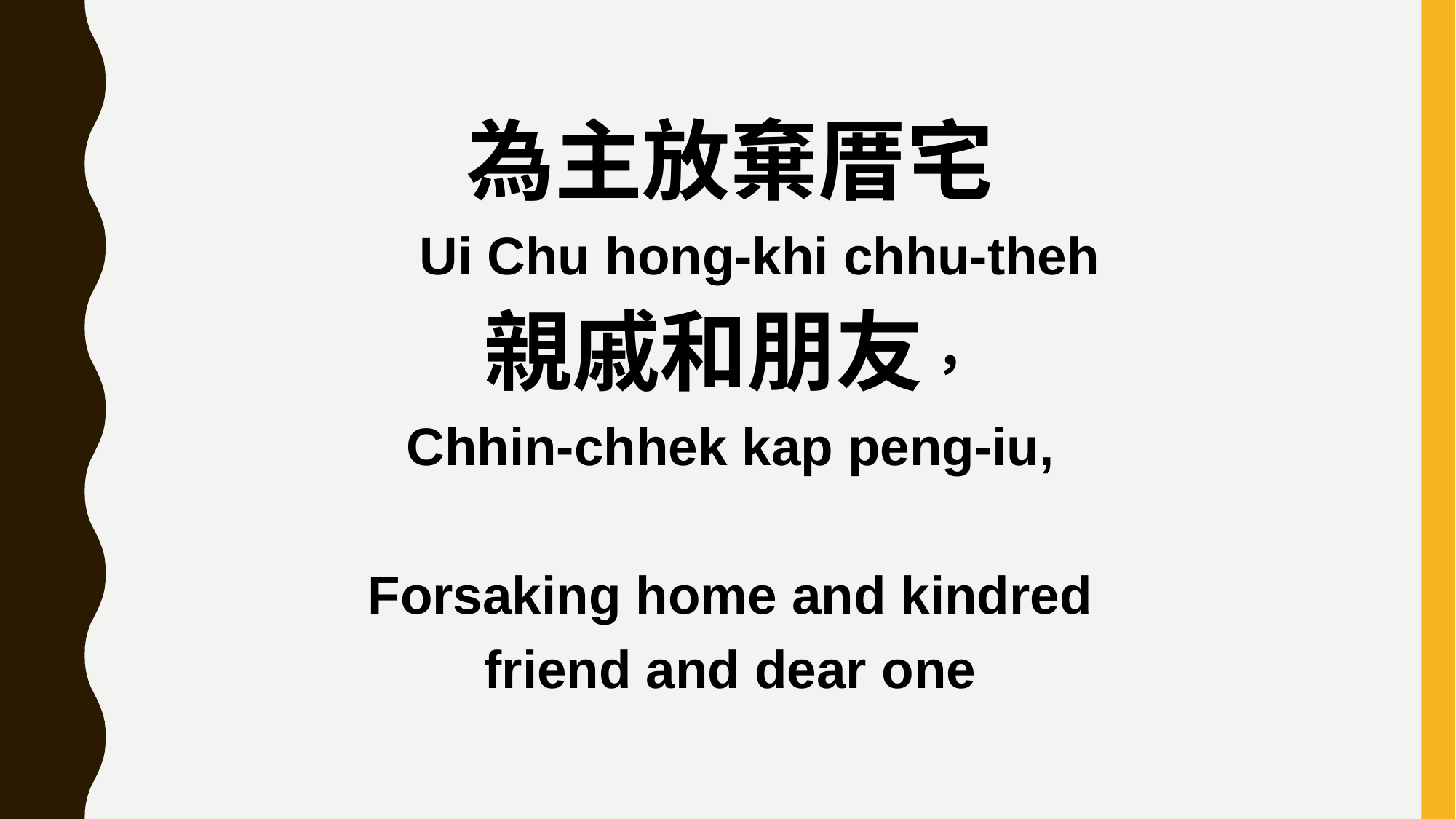

為主放棄厝宅
    Ui Chu hong-khi chhu-theh
親戚和朋友，
Chhin-chhek kap peng-iu,

Forsaking home and kindred
friend and dear one